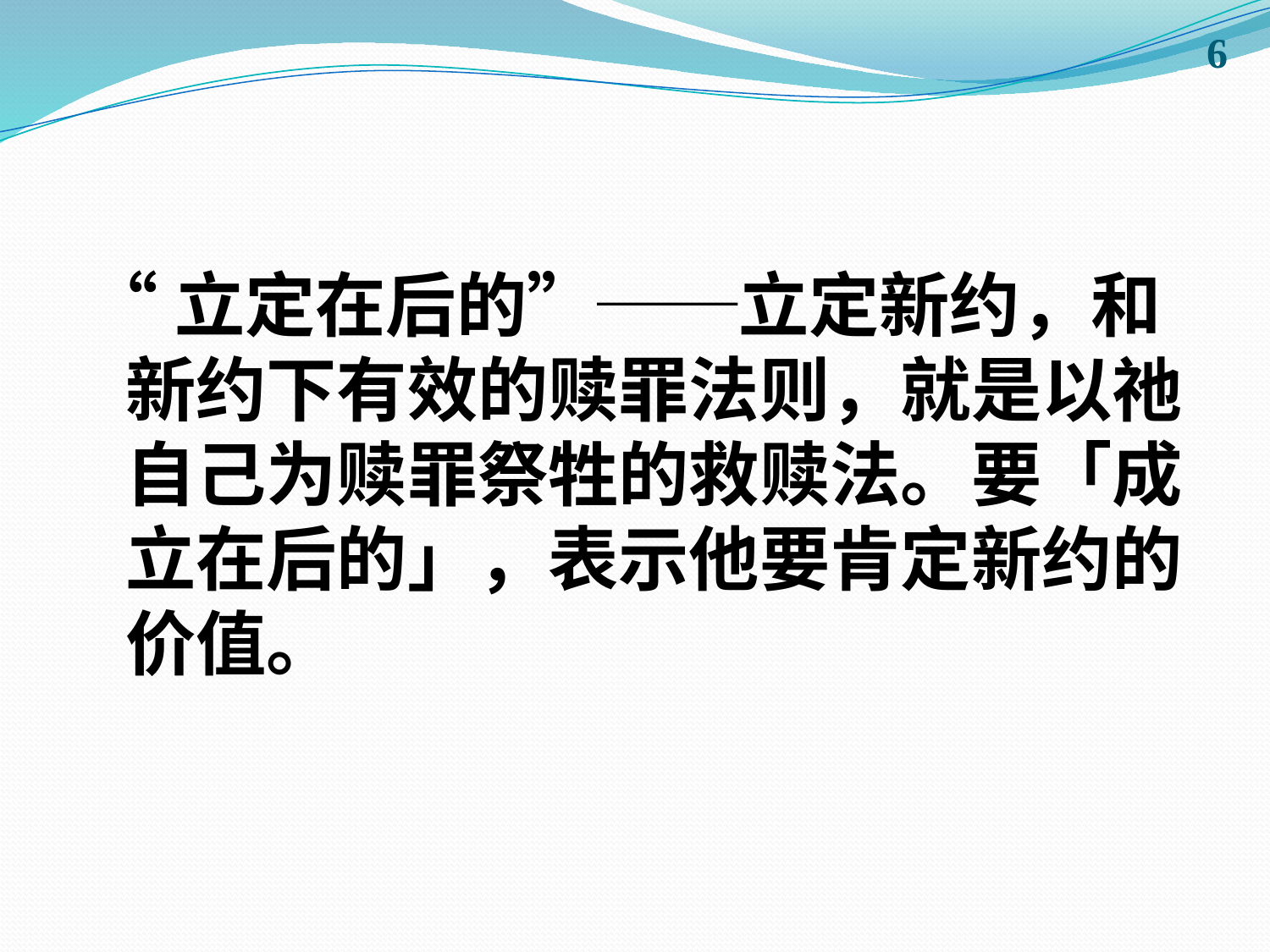

6

“立定在后的”──立定新约，和新约下有效的赎罪法则，就是以祂自己为赎罪祭牲的救赎法。要「成立在后的」，表示他要肯定新约的价值。